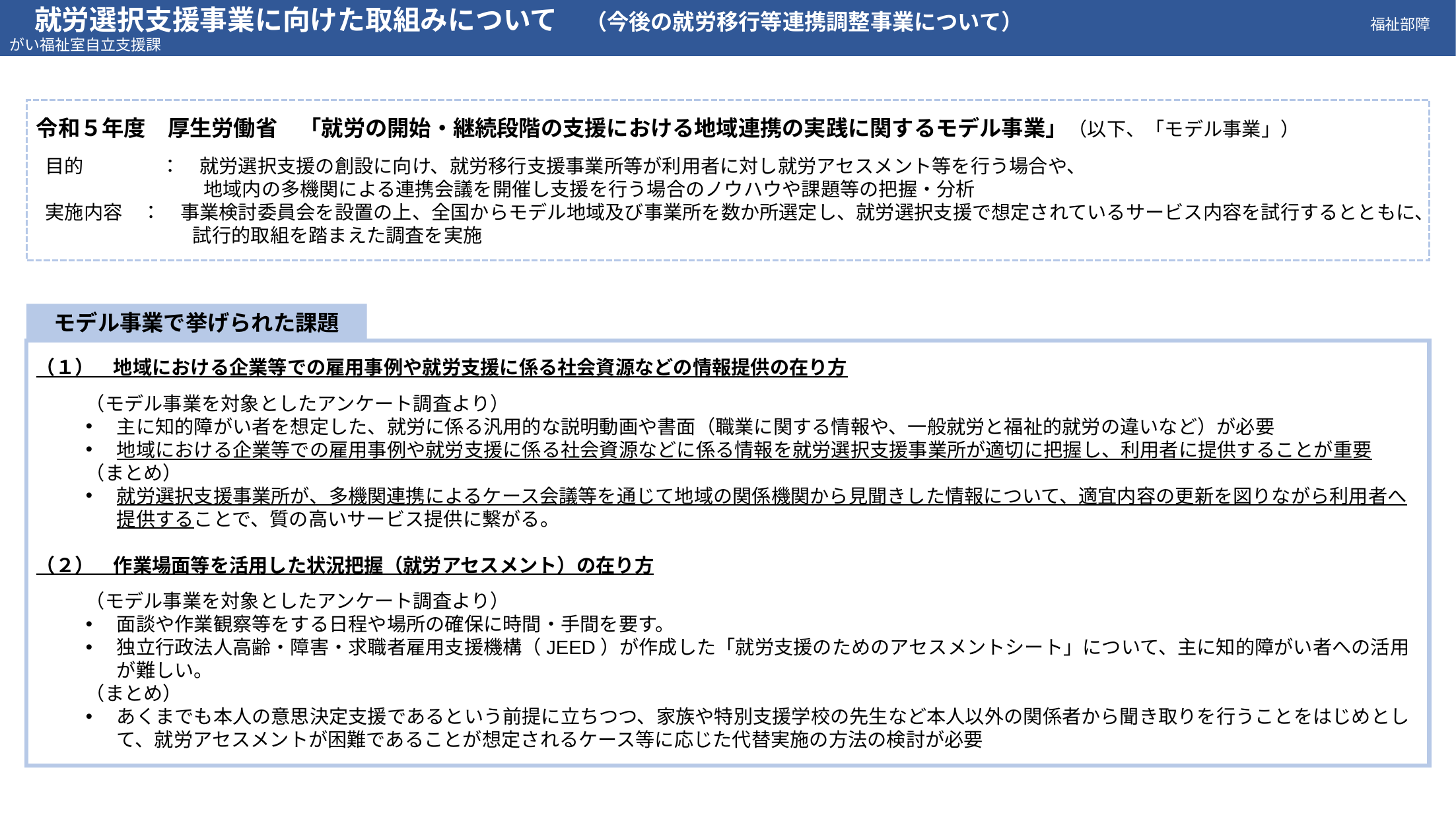

就労選択支援事業に向けた取組みについて　（今後の就労移行等連携調整事業について）　　　　　　　　　　　　　　福祉部障がい福祉室自立支援課
令和５年度　厚生労働省　「就労の開始・継続段階の支援における地域連携の実践に関するモデル事業」（以下、「モデル事業」）

 目的　　　　：　就労選択支援の創設に向け、就労移行支援事業所等が利用者に対し就労アセスメント等を行う場合や、
　 　　　 　　　 　地域内の多機関による連携会議を開催し支援を行う場合のノウハウや課題等の把握・分析
 実施内容　：　事業検討委員会を設置の上、全国からモデル地域及び事業所を数か所選定し、就労選択支援で想定されているサービス内容を試行するとともに、
　　 　　　　    　試行的取組を踏まえた調査を実施
モデル事業で挙げられた課題
（１）　地域における企業等での雇用事例や就労支援に係る社会資源などの情報提供の在り方

（モデル事業を対象としたアンケート調査より）
主に知的障がい者を想定した、就労に係る汎用的な説明動画や書面（職業に関する情報や、一般就労と福祉的就労の違いなど）が必要
地域における企業等での雇用事例や就労支援に係る社会資源などに係る情報を就労選択支援事業所が適切に把握し、利用者に提供することが重要
（まとめ）
就労選択支援事業所が、多機関連携によるケース会議等を通じて地域の関係機関から見聞きした情報について、適宜内容の更新を図りながら利用者へ提供することで、質の高いサービス提供に繋がる。

（２）　作業場面等を活用した状況把握（就労アセスメント）の在り方

（モデル事業を対象としたアンケート調査より）
面談や作業観察等をする日程や場所の確保に時間・手間を要す。
独立行政法人高齢・障害・求職者雇用支援機構（JEED）が作成した「就労支援のためのアセスメントシート」について、主に知的障がい者への活用が難しい。
（まとめ）
あくまでも本人の意思決定支援であるという前提に立ちつつ、家族や特別支援学校の先生など本人以外の関係者から聞き取りを行うことをはじめとして、就労アセスメントが困難であることが想定されるケース等に応じた代替実施の方法の検討が必要